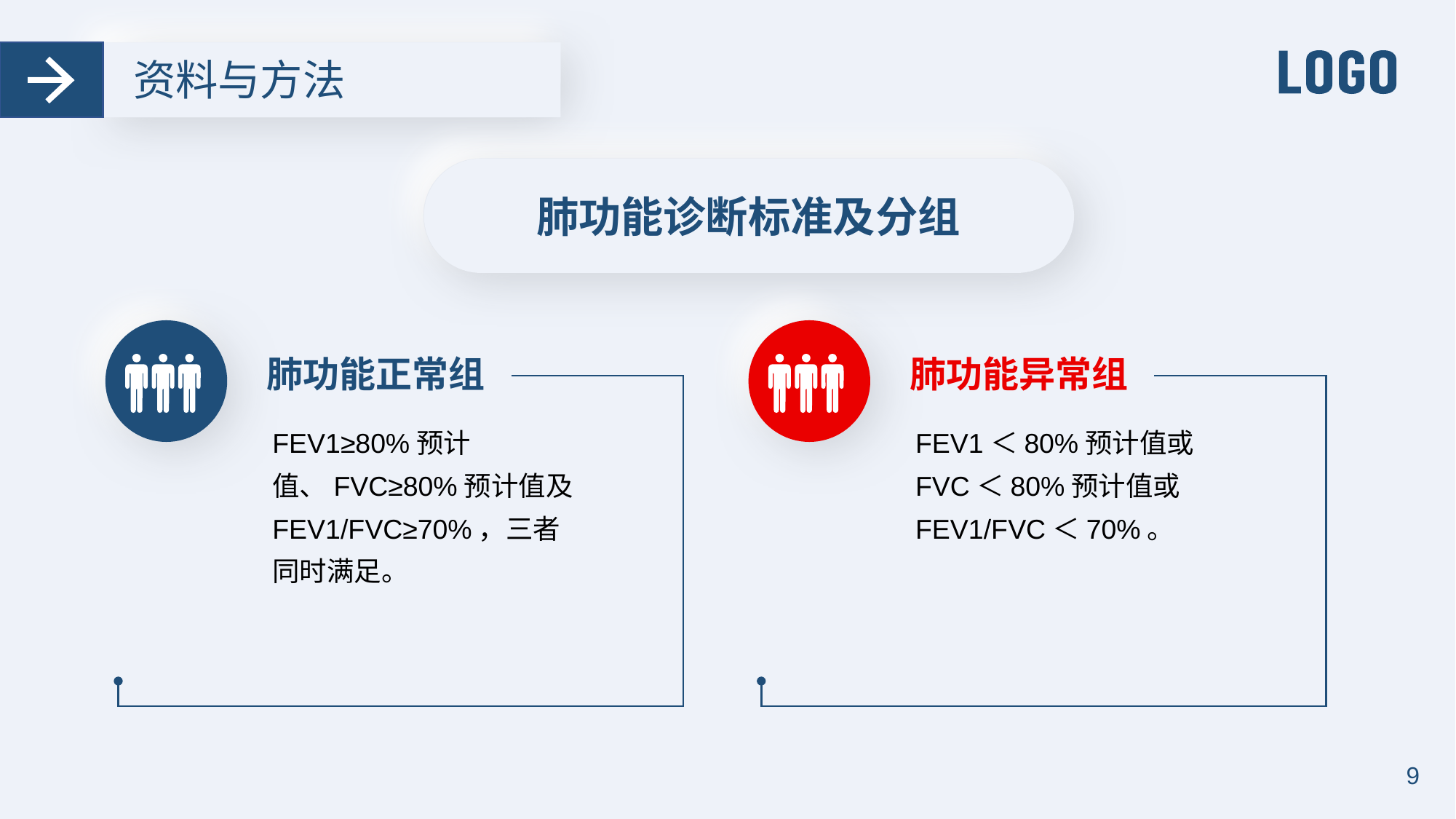

资料与方法

肺功能诊断标准及分组

肺功能正常组

FEV1≥80%预计值、FVC≥80%预计值及FEV1/FVC≥70%，三者同时满足。

肺功能异常组

FEV1＜80%预计值或FVC＜80%预计值或FEV1/FVC＜70%。